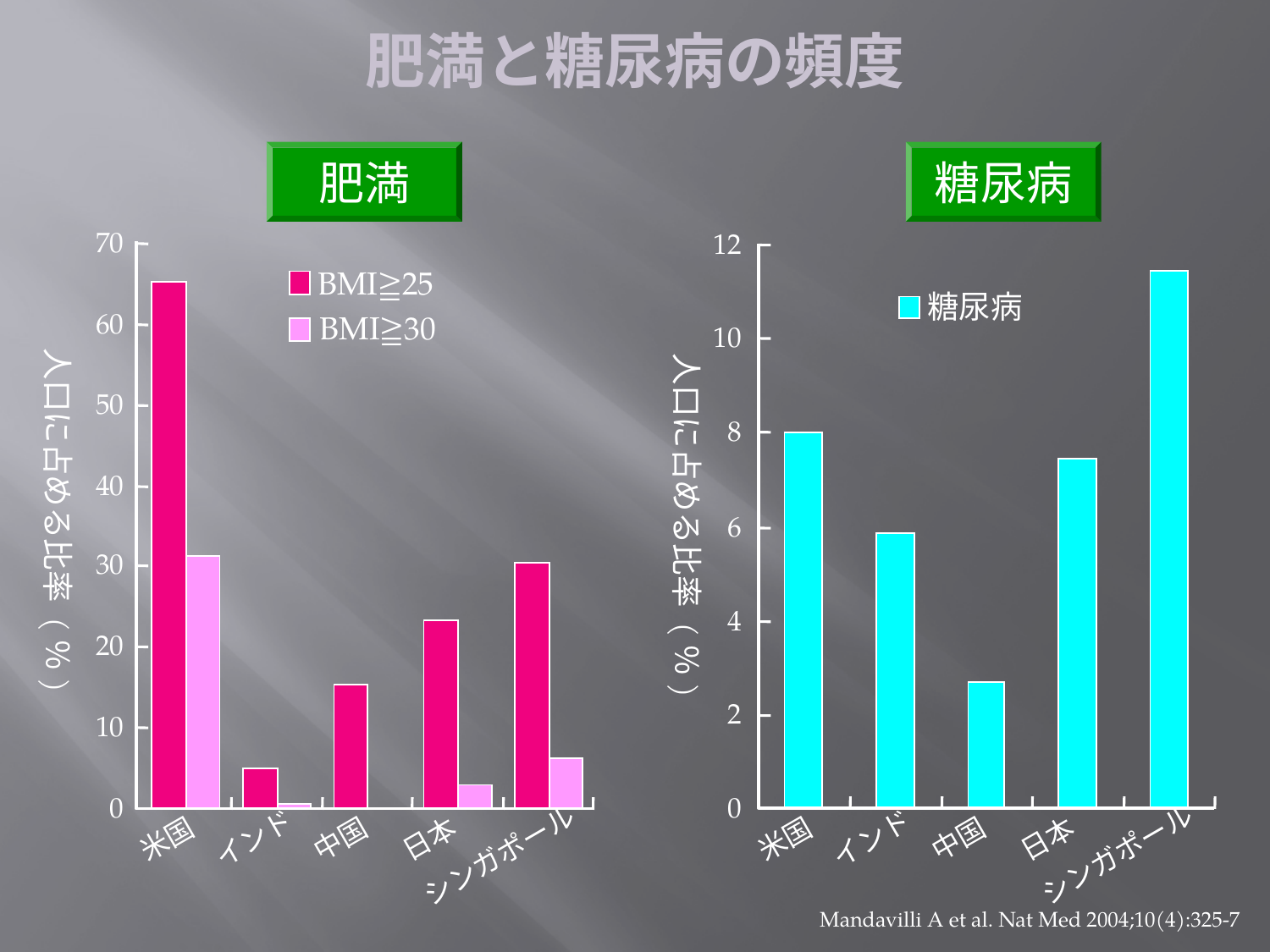

肥満と糖尿病の頻度
肥満
糖尿病
70
12

BMI≧25

人口に占める比率 (％)
人口に占める比率 (％)

糖尿病

60
BMI≧30

10
50
8

40
6

30

4

20

2
10

0
0

米国
インド
中国
日本
米国
インド
中国
日本
シンガポール
シンガポール
Mandavilli A et al. Nat Med 2004;10(4):325-7